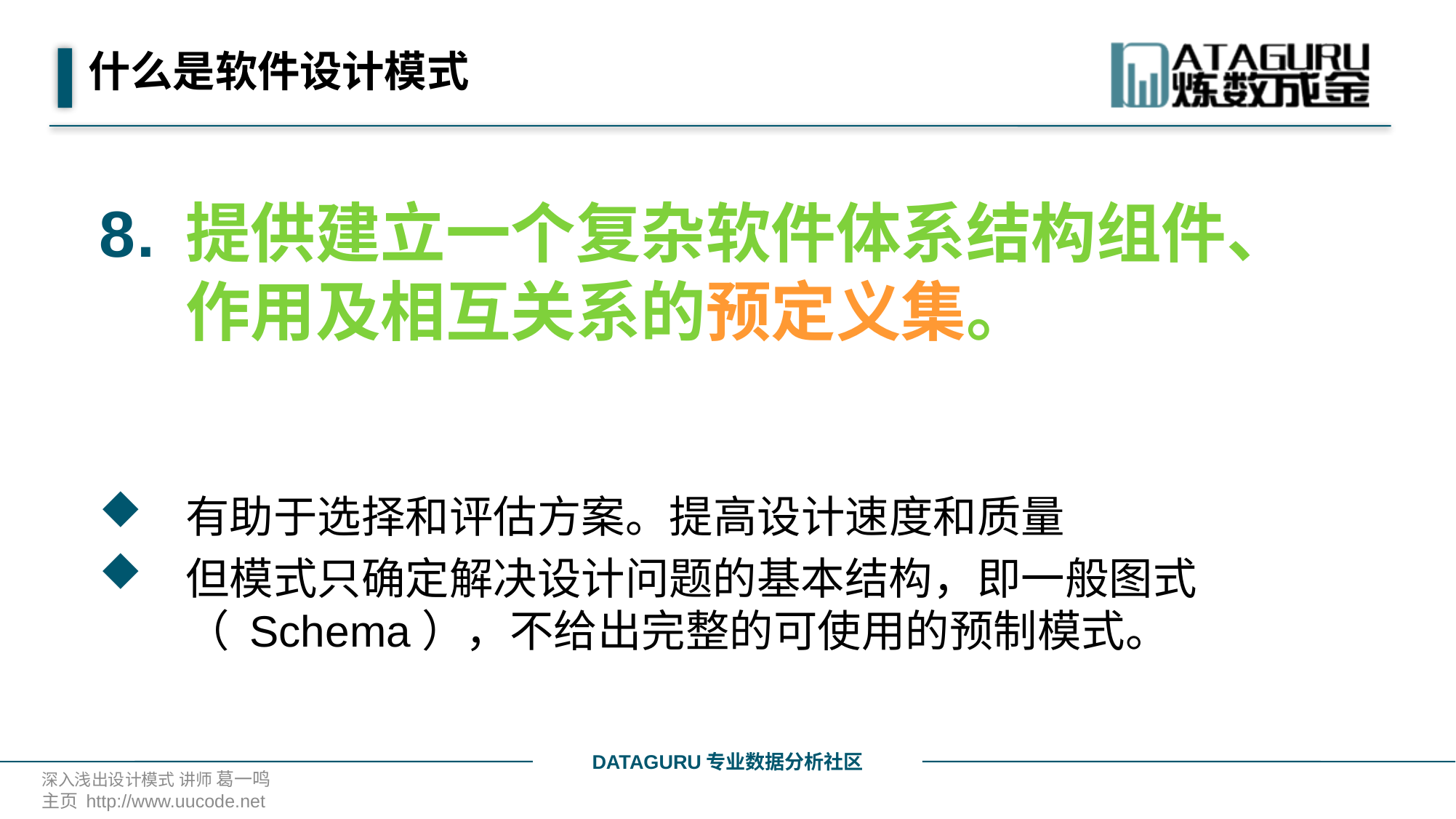

# 什么是软件设计模式
提供建立一个复杂软件体系结构组件、作用及相互关系的预定义集。

有助于选择和评估方案。提高设计速度和质量
但模式只确定解决设计问题的基本结构，即一般图式（ Schema），不给出完整的可使用的预制模式。